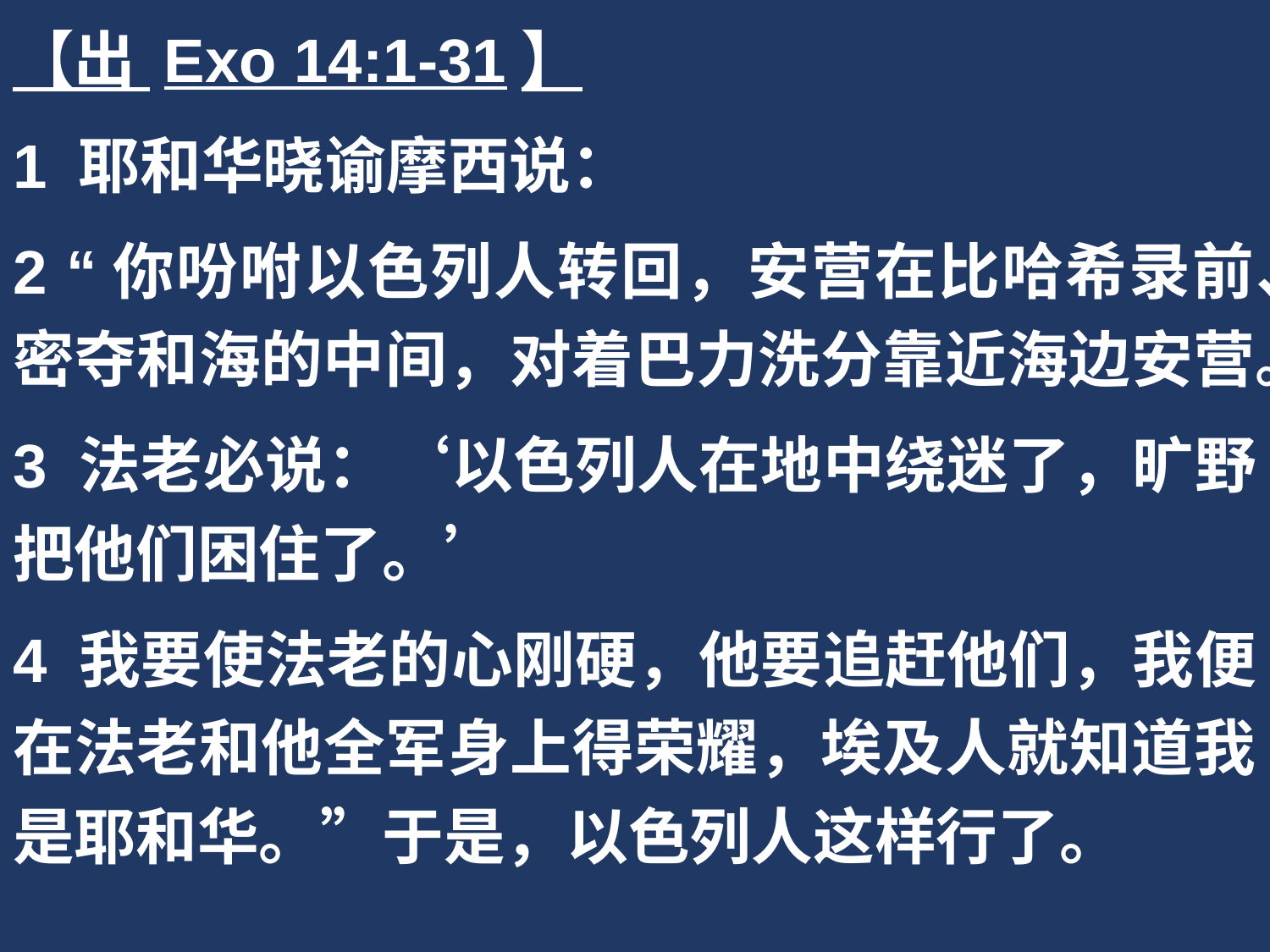

【出 Exo 14:1-31】
1 耶和华晓谕摩西说：
2 “你吩咐以色列人转回，安营在比哈希录前、密夺和海的中间，对着巴力洗分靠近海边安营。
3 法老必说：‘以色列人在地中绕迷了，旷野把他们困住了。’
4 我要使法老的心刚硬，他要追赶他们，我便在法老和他全军身上得荣耀，埃及人就知道我是耶和华。”于是，以色列人这样行了。